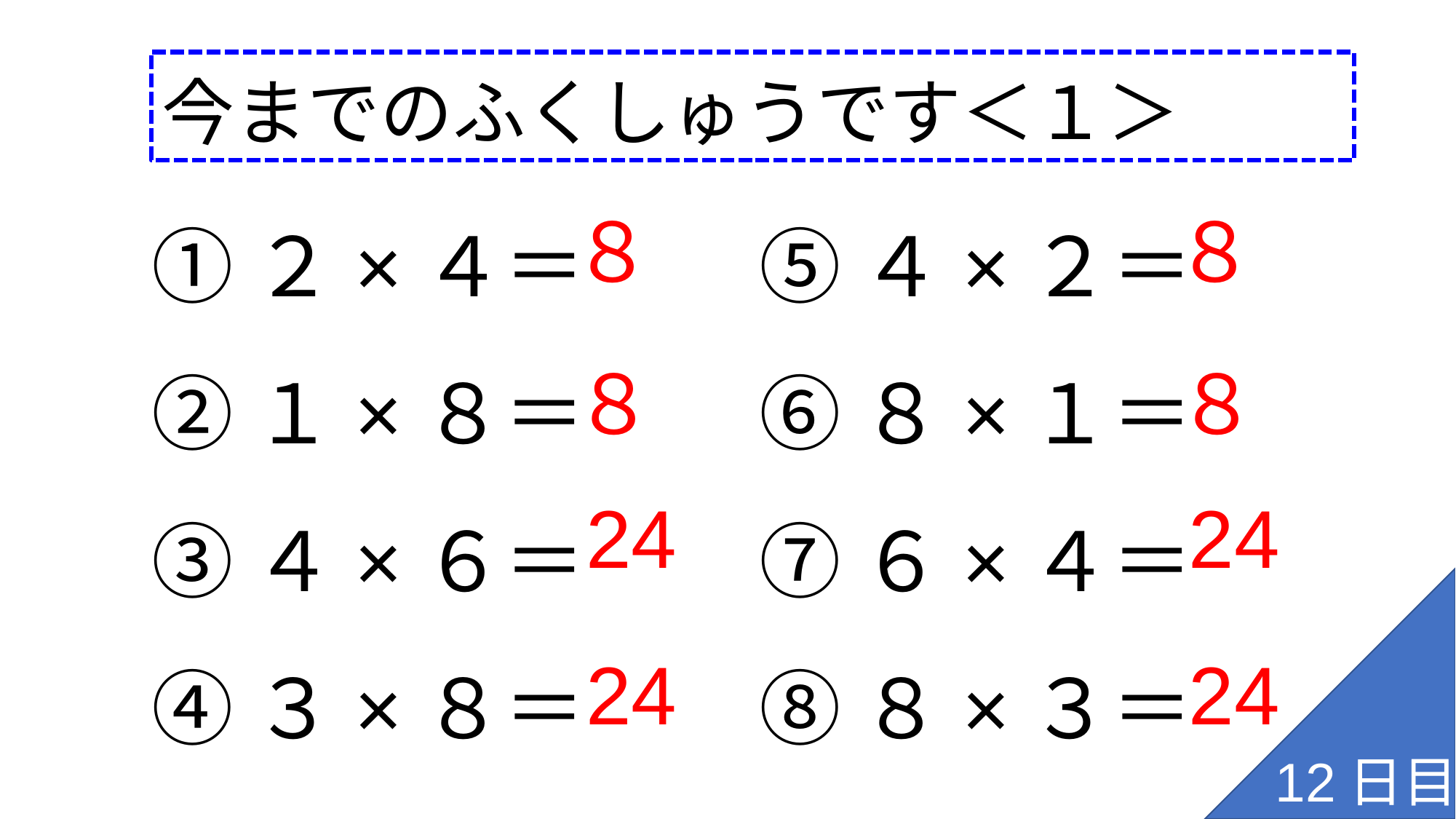

今までのふくしゅうです＜１＞
①２×４＝
②１×８＝
③４×６＝
④３×８＝
⑤４×２＝
⑥８×１＝
⑦６×４＝
⑧８×３＝
８
８
８
８
24
24

24
24
12日目